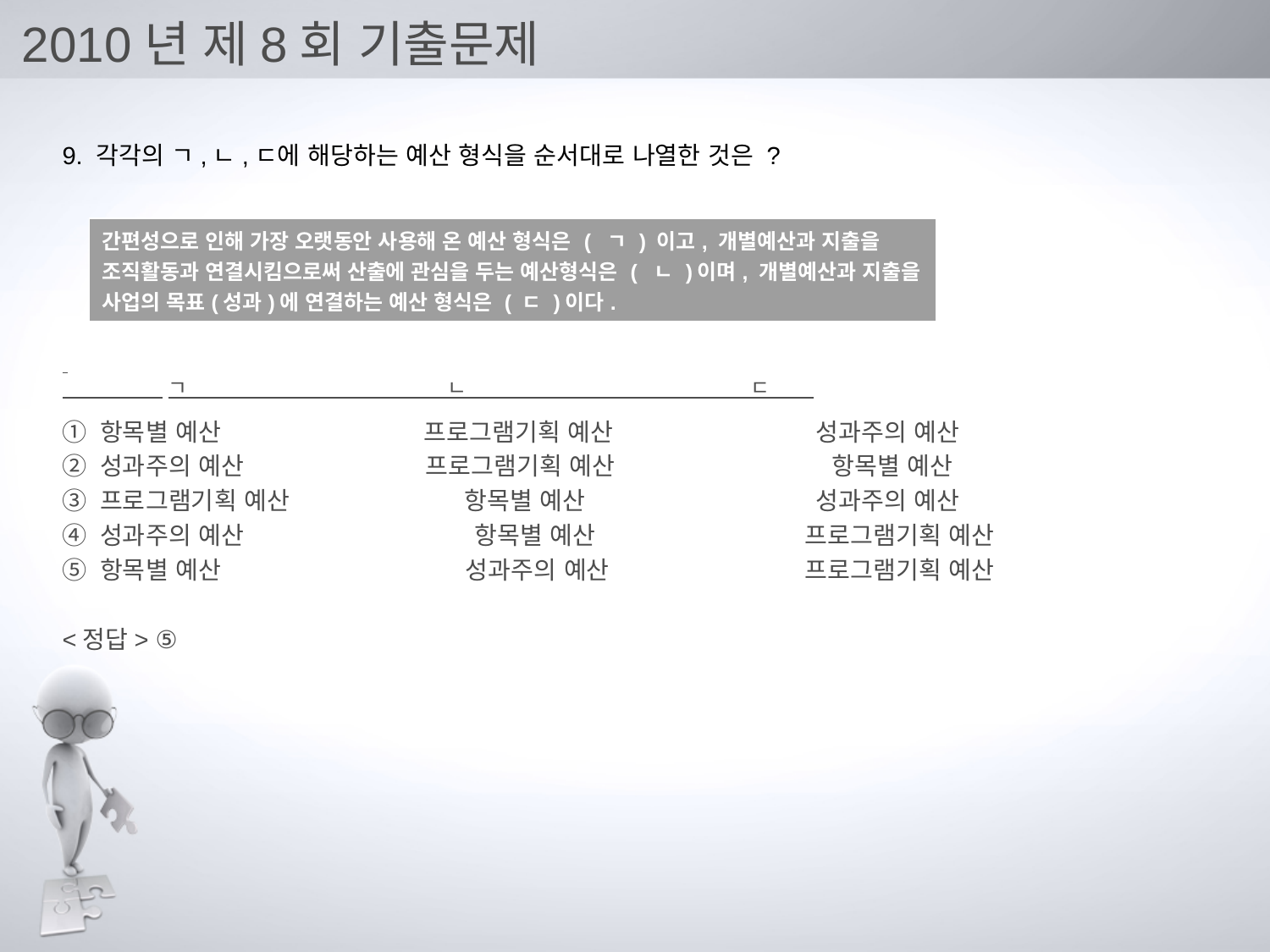

# 2010년 제8회 기출문제

9. 각각의 ㄱ,ㄴ,ㄷ에 해당하는 예산 형식을 순서대로 나열한 것은 ?

① 항목별 예산                             프로그램기획 예산                             성과주의 예산
② 성과주의 예산                          프로그램기획 예산                               항목별 예산
③ 프로그램기획 예산                         항목별 예산                                 성과주의 예산
④ 성과주의 예산                                 항목별 예산                              프로그램기획 예산
⑤ 항목별 예산                                   성과주의 예산                            프로그램기획 예산

<정답> ⑤

                 ㄱ                                            ㄴ                                                ㄷ

| 간편성으로 인해 가장 오랫동안 사용해 온 예산 형식은 ( ㄱ ) 이고, 개별예산과 지출을 조직활동과 연결시킴으로써 산출에 관심을 두는 예산형식은 ( ㄴ )이며, 개별예산과 지출을 사업의 목표(성과)에 연결하는 예산 형식은 ( ㄷ )이다. |
| --- |